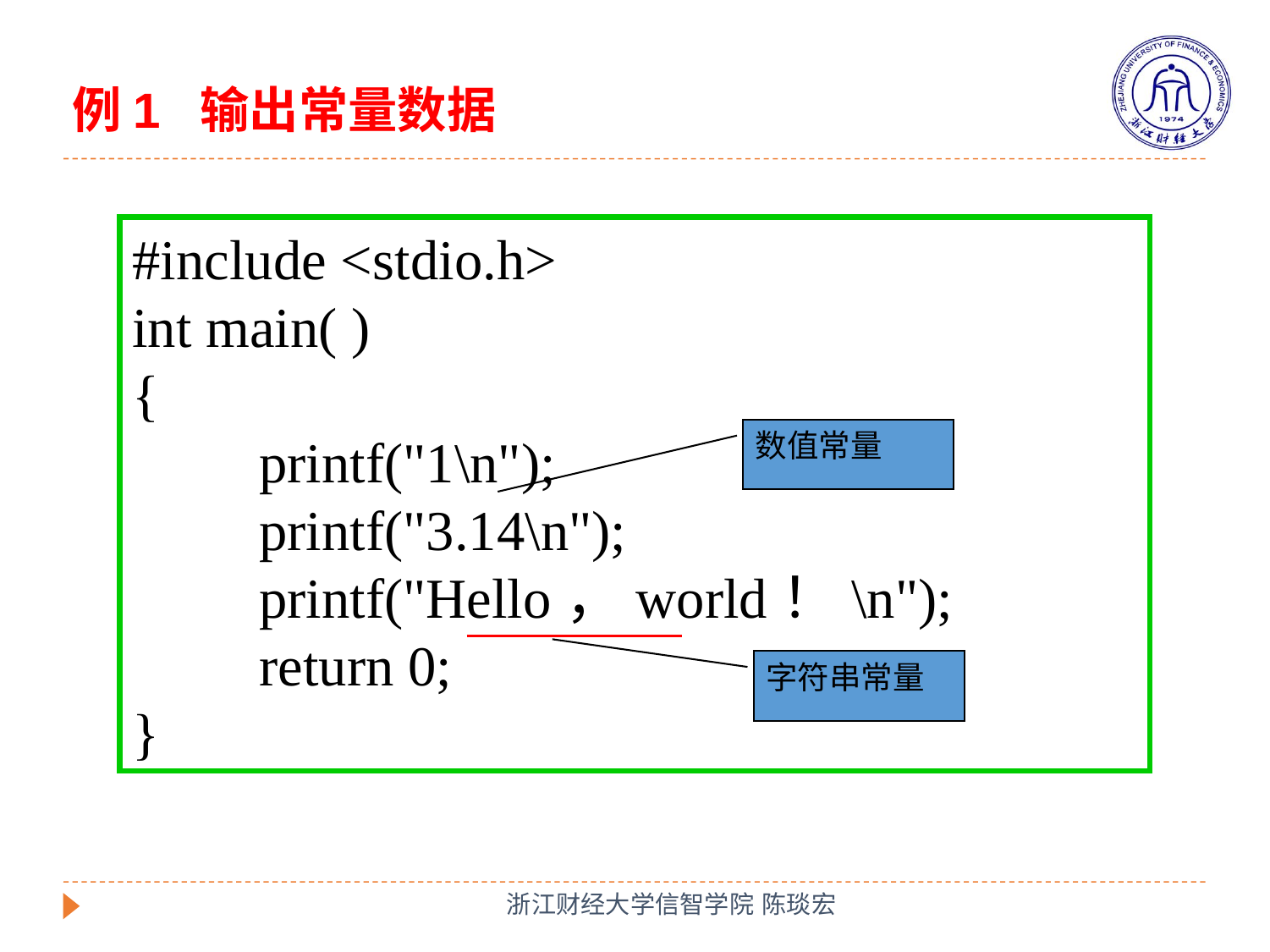

例1  输出常量数据
#include <stdio.h>
int main( )
{
	printf("1\n");
	printf("3.14\n");
	printf("Hello，world！\n");
	return 0;
}
数值常量
字符串常量
浙江财经大学信智学院 陈琰宏
30